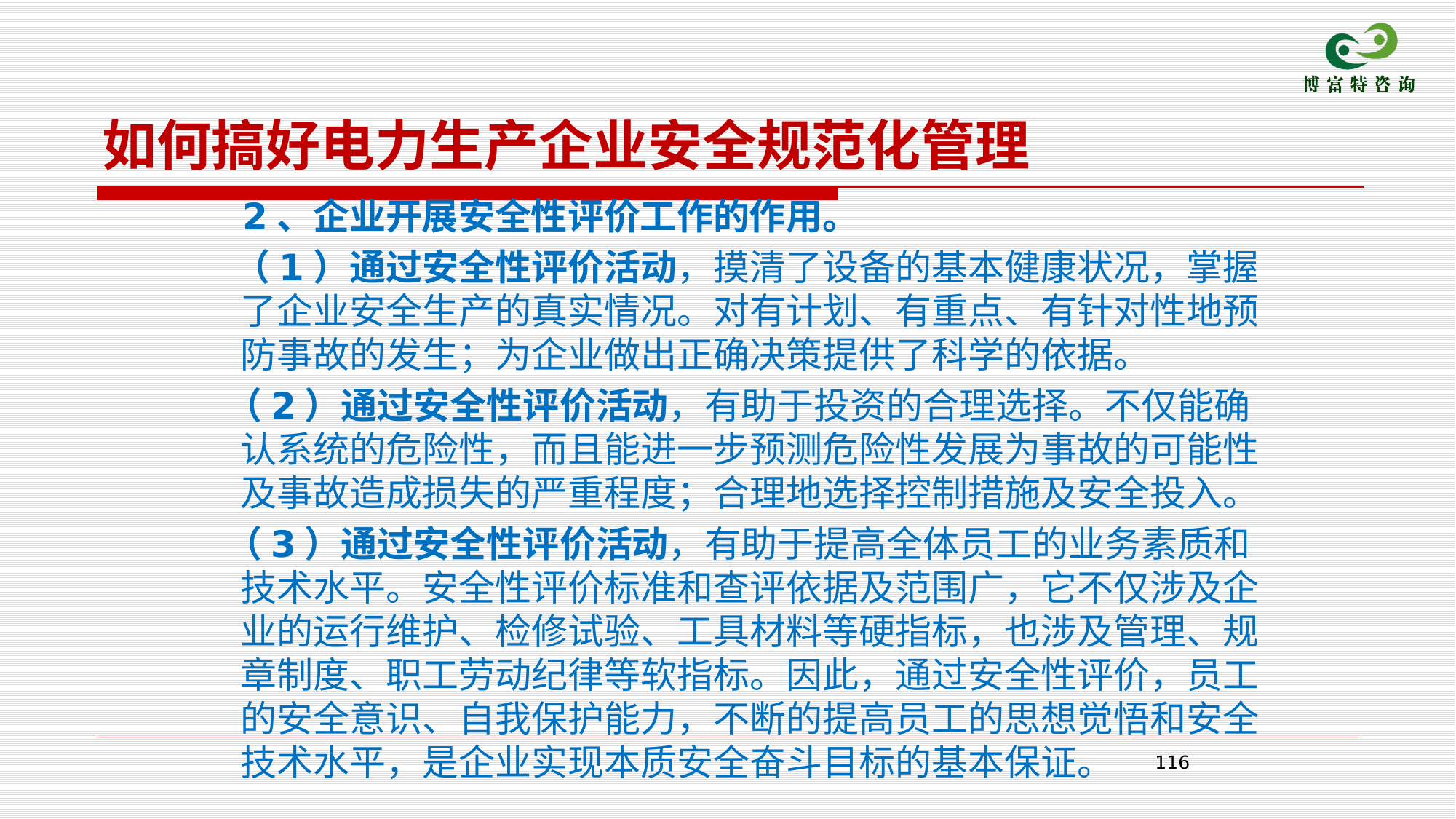

如何搞好电力生产企业安全规范化管理
     2、企业开展安全性评价工作的作用。
     （1）通过安全性评价活动，摸清了设备的基本健康状况，掌握了企业安全生产的真实情况。对有计划、有重点、有针对性地预防事故的发生；为企业做出正确决策提供了科学的依据。
    （2）通过安全性评价活动，有助于投资的合理选择。不仅能确认系统的危险性，而且能进一步预测危险性发展为事故的可能性及事故造成损失的严重程度；合理地选择控制措施及安全投入。
    （3）通过安全性评价活动，有助于提高全体员工的业务素质和技术水平。安全性评价标准和查评依据及范围广，它不仅涉及企业的运行维护、检修试验、工具材料等硬指标，也涉及管理、规章制度、职工劳动纪律等软指标。因此，通过安全性评价，员工的安全意识、自我保护能力，不断的提高员工的思想觉悟和安全技术水平，是企业实现本质安全奋斗目标的基本保证。

116